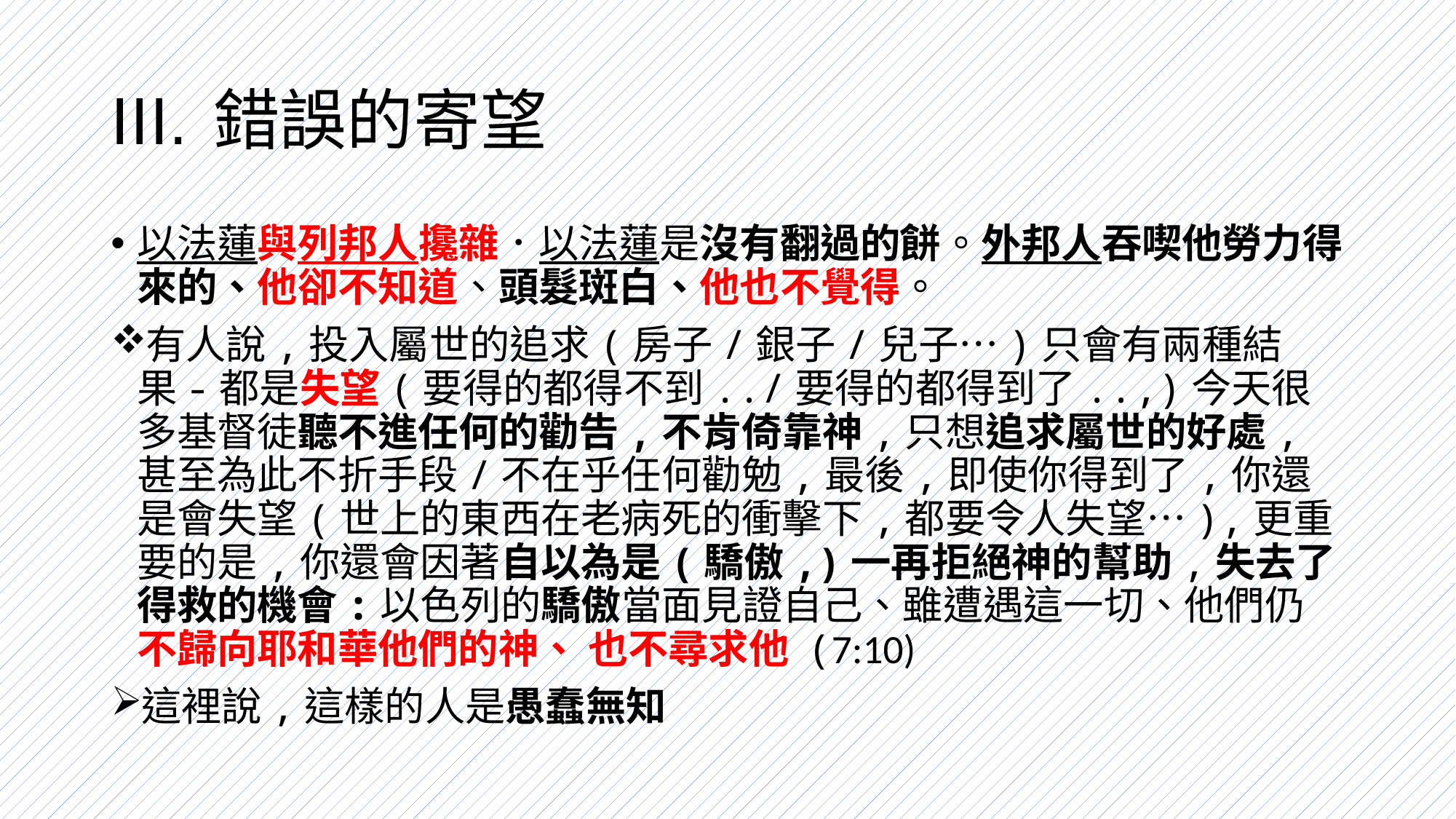

# 錯誤的寄望
以法蓮與列邦人攙雜．以法蓮是沒有翻過的餅。外邦人吞喫他勞力得來的、他卻不知道、頭髮斑白、他也不覺得。
有人說,投入屬世的追求(房子/銀子/兒子…)只會有兩種結果-都是失望(要得的都得不到../要得的都得到了..,)今天很多基督徒聽不進任何的勸告,不肯倚靠神,只想追求屬世的好處,甚至為此不折手段/不在乎任何勸勉,最後,即使你得到了,你還是會失望(世上的東西在老病死的衝擊下,都要令人失望…),更重要的是,你還會因著自以為是(驕傲,)一再拒絕神的幫助,失去了得救的機會:以色列的驕傲當面見證自己、雖遭遇這一切、他們仍不歸向耶和華他們的神、 也不尋求他 (7:10)
這裡說,這樣的人是愚蠢無知